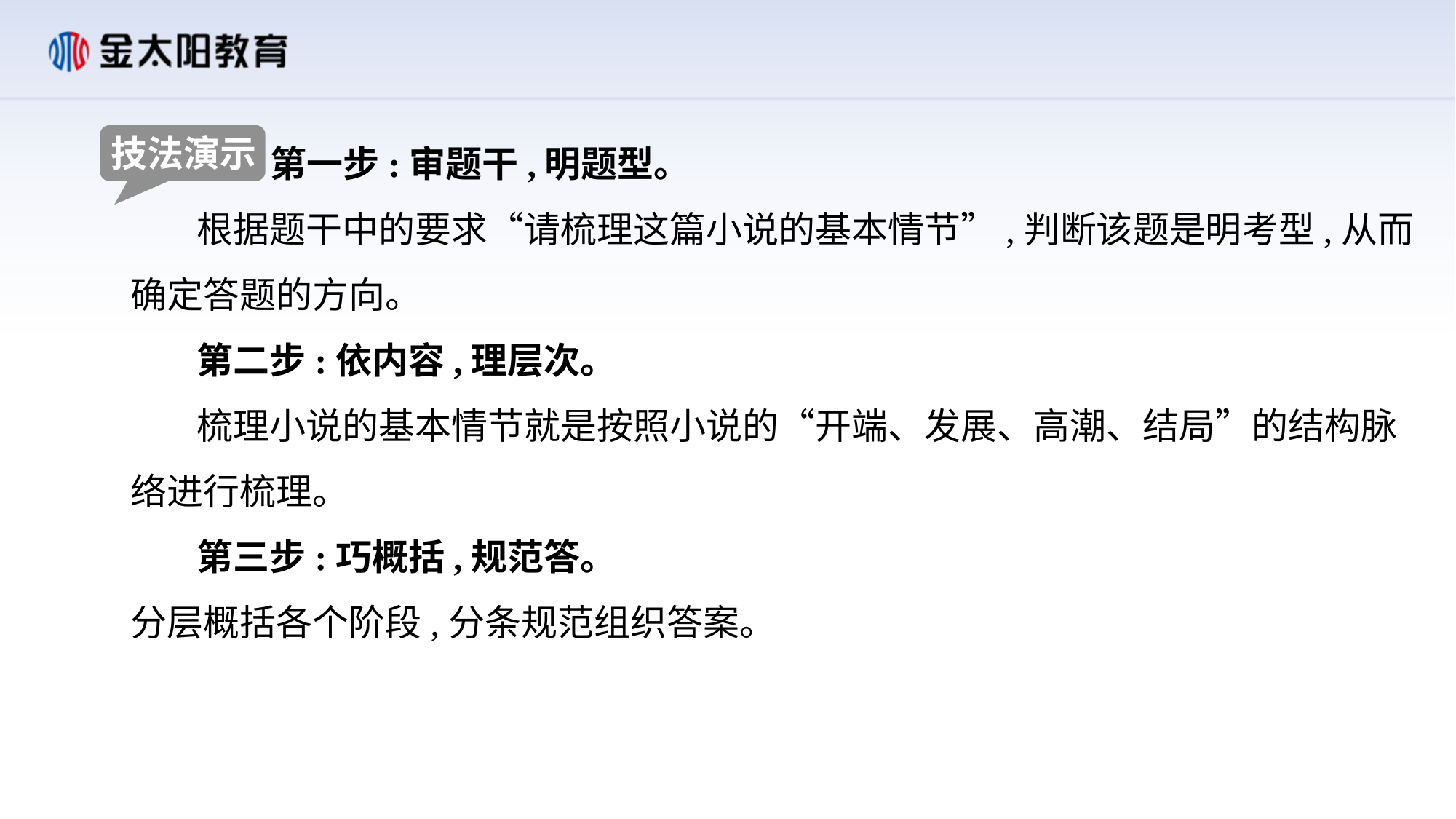

第一步:审题干,明题型。
       根据题干中的要求“请梳理这篇小说的基本情节”,判断该题是明考型,从而确定答题的方向。
       第二步:依内容,理层次。
       梳理小说的基本情节就是按照小说的“开端、发展、高潮、结局”的结构脉络进行梳理。
       第三步:巧概括,规范答。
分层概括各个阶段,分条规范组织答案。